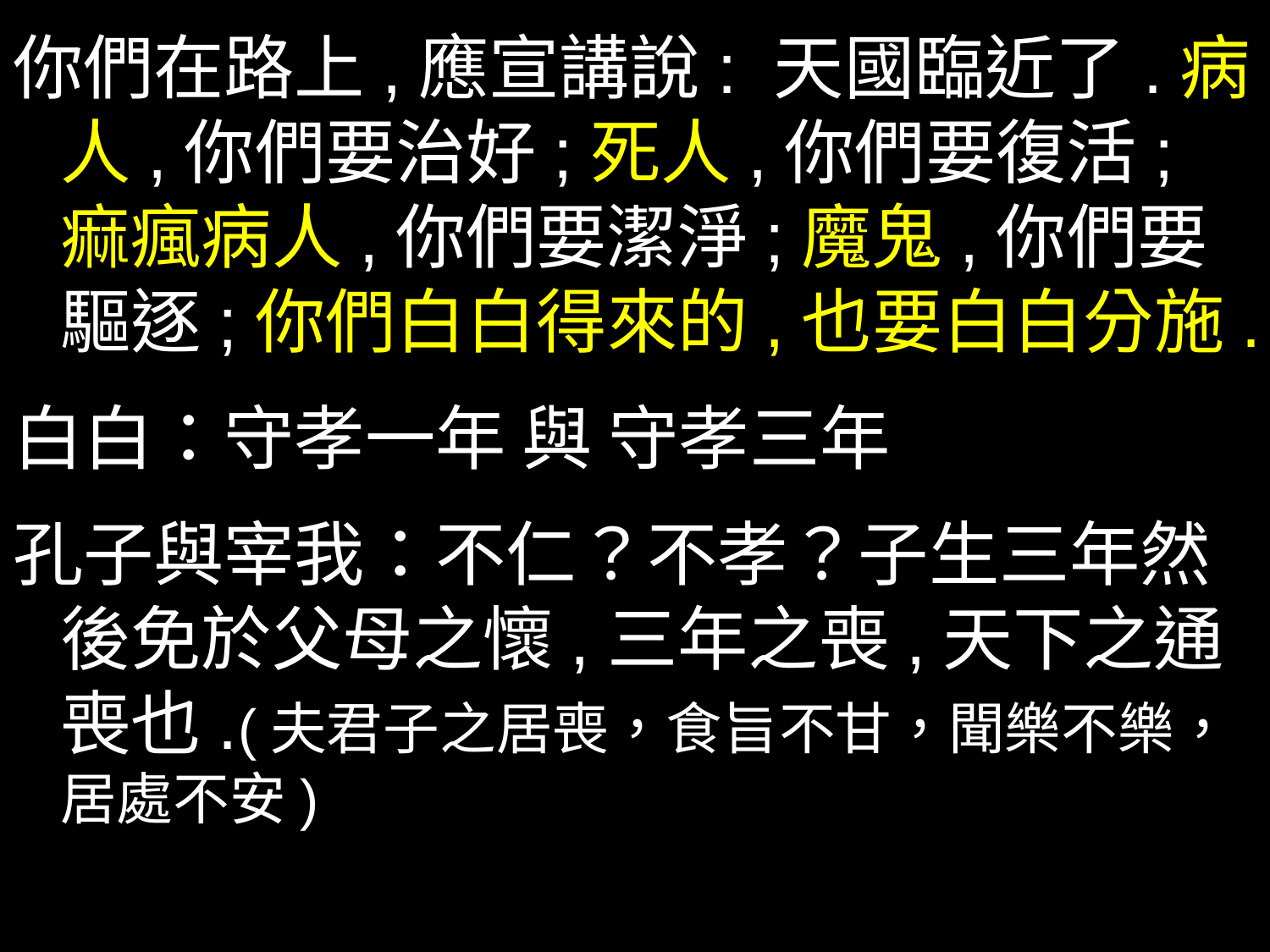

你們在路上,應宣講說: 天國臨近了.病人,你們要治好;死人,你們要復活;痲瘋病人,你們要潔淨;魔鬼,你們要驅逐;你們白白得來的,也要白白分施.
白白：守孝一年 與 守孝三年
孔子與宰我：不仁？不孝？子生三年然後免於父母之懷,三年之喪,天下之通喪也.(夫君子之居喪，食旨不甘，聞樂不樂，居處不安)